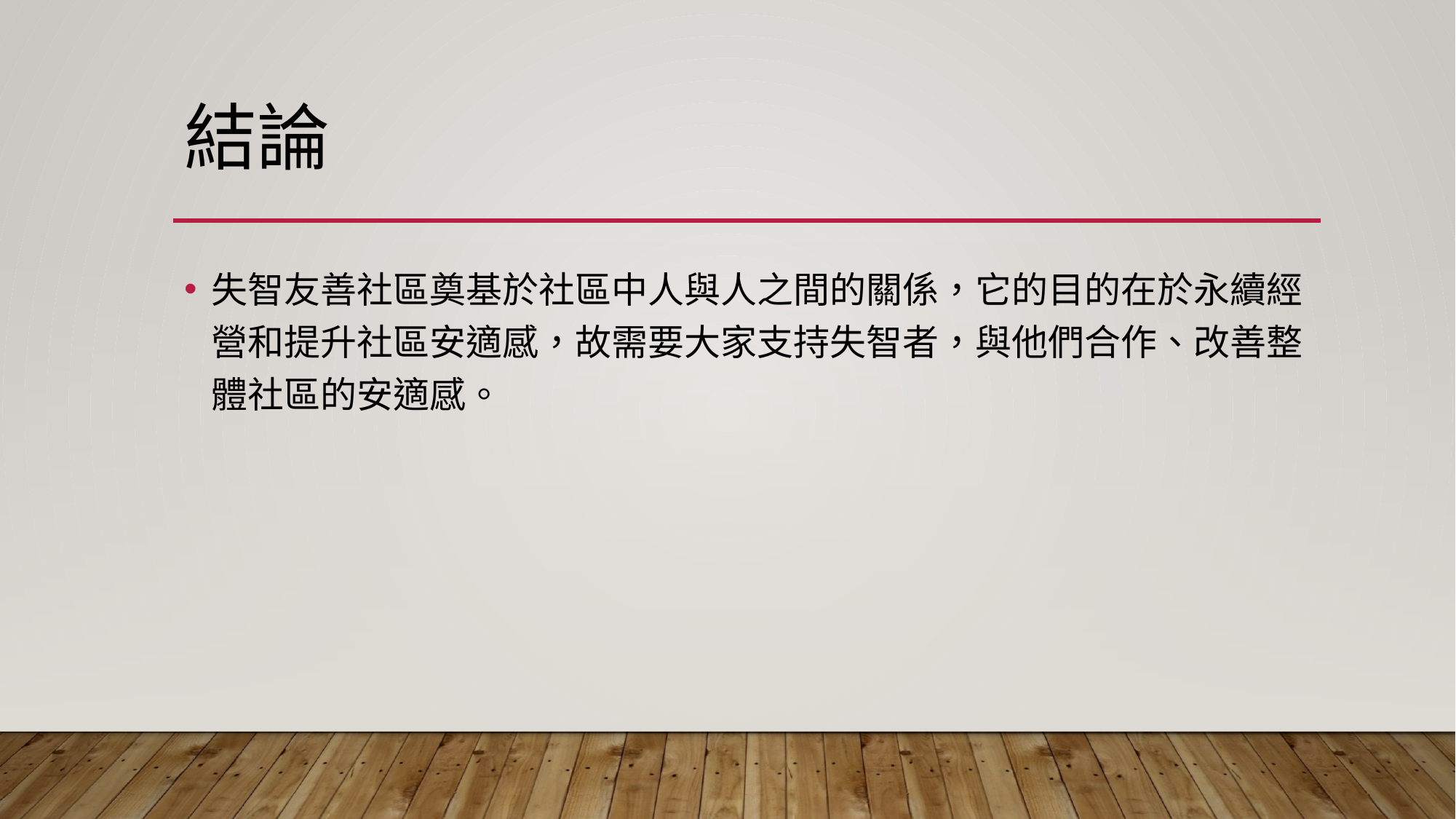

# 結論
失智友善社區奠基於社區中人與人之間的關係，它的目的在於永續經營和提升社區安適感，故需要大家支持失智者，與他們合作、改善整體社區的安適感。